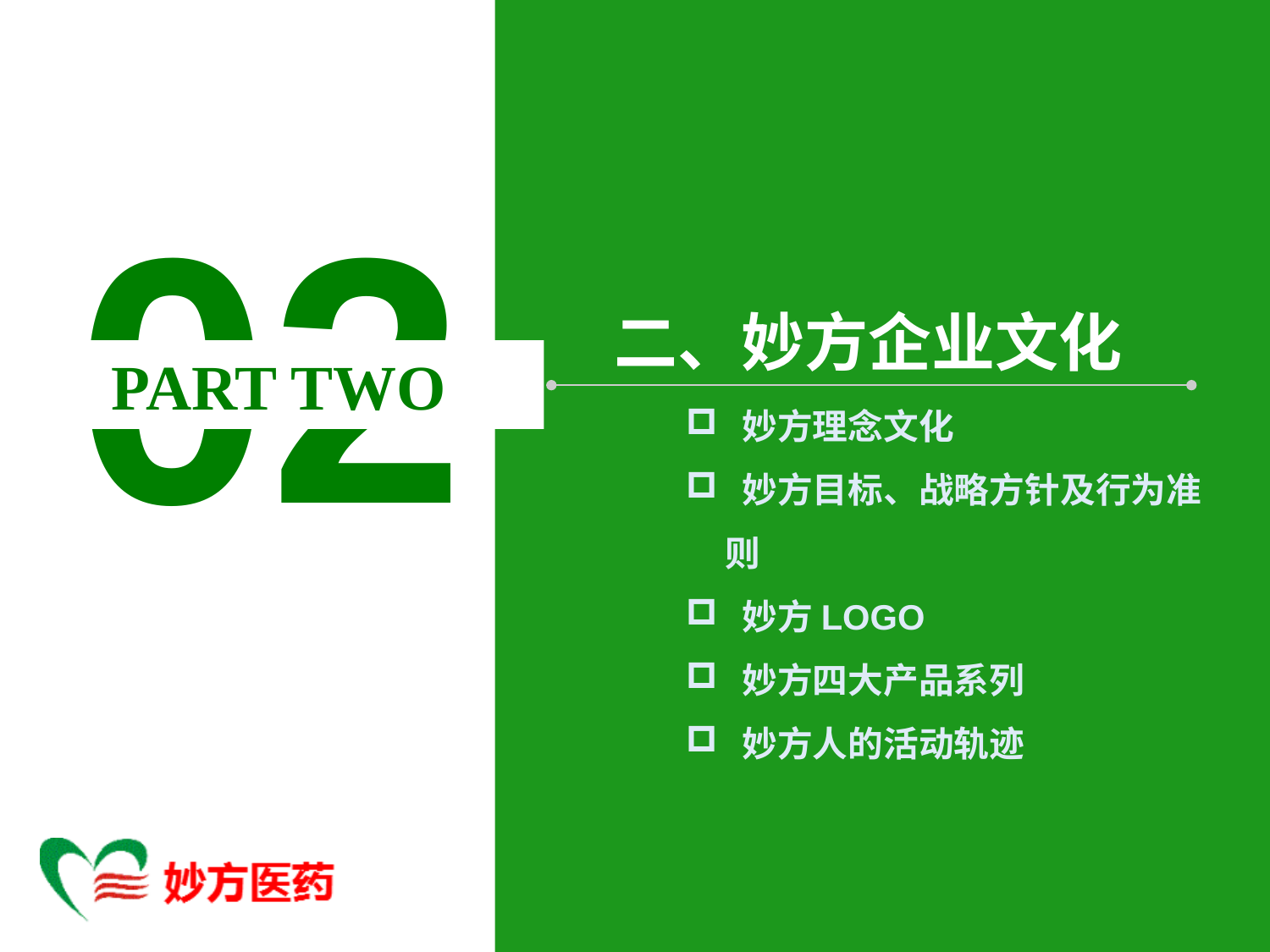

02
二、妙方企业文化
      PART TWO
 妙方理念文化
 妙方目标、战略方针及行为准则
 妙方LOGO
 妙方四大产品系列
 妙方人的活动轨迹